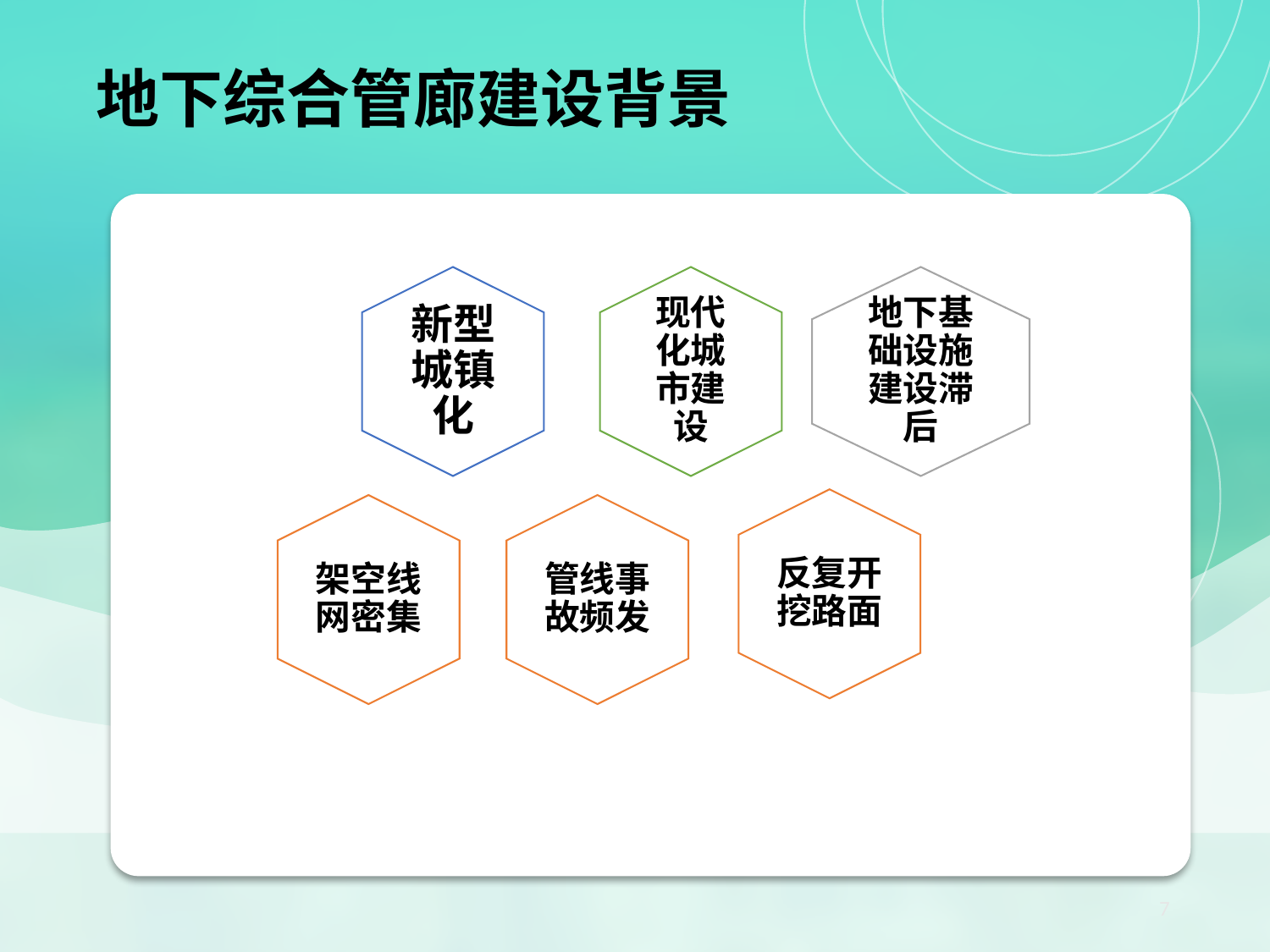

地下综合管廊建设背景

现代化城市建设
管线事故频发
新型城镇化
反复开挖路面
地下基础设施建设滞后
架空线网密集

7